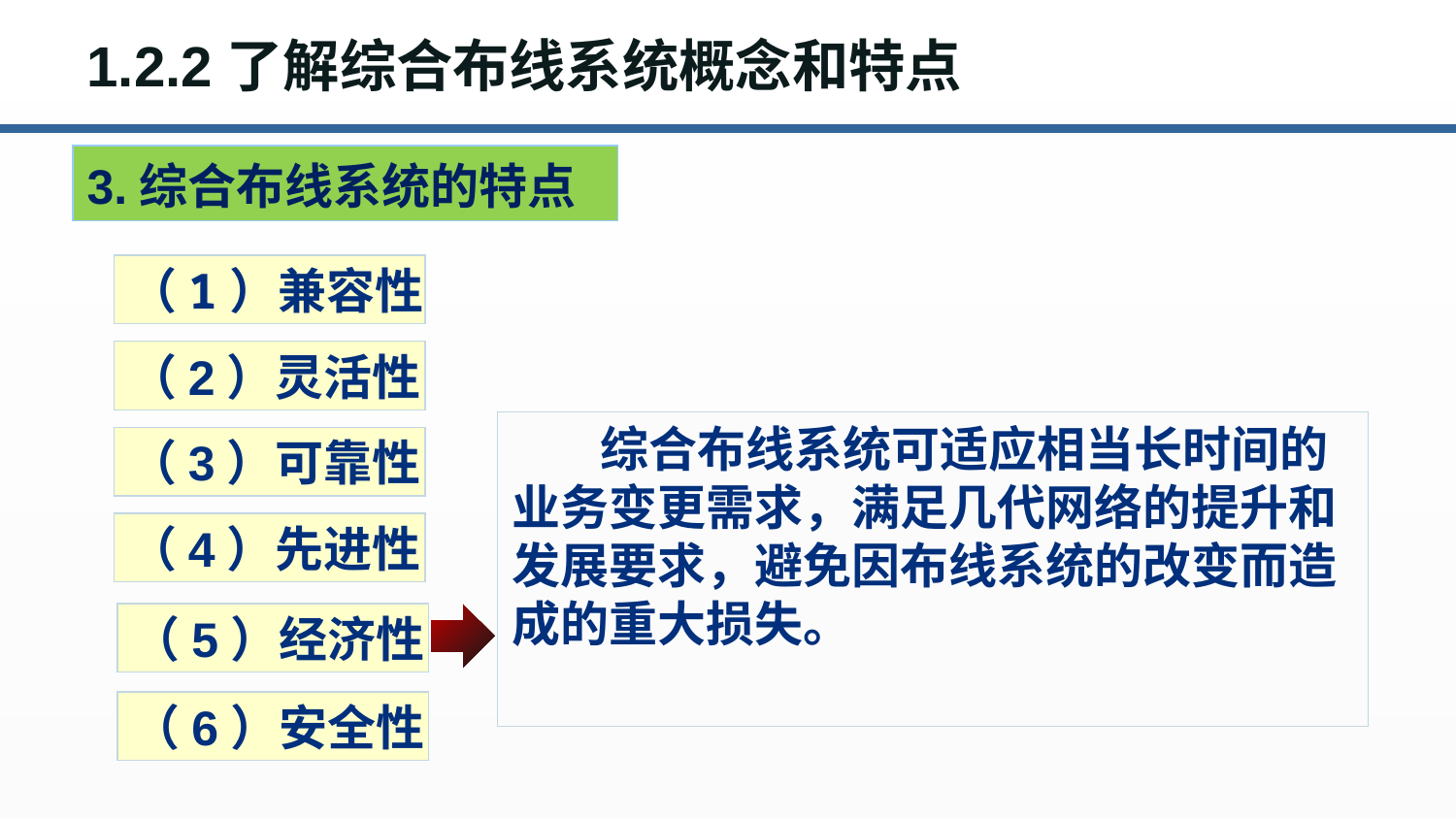

# 1.2.2了解综合布线系统概念和特点
3.综合布线系统的特点
（1）兼容性
（2）灵活性
       综合布线系统可适应相当长时间的业务变更需求，满足几代网络的提升和发展要求，避免因布线系统的改变而造成的重大损失。
（3）可靠性
（4）先进性
（5）经济性

（6）安全性